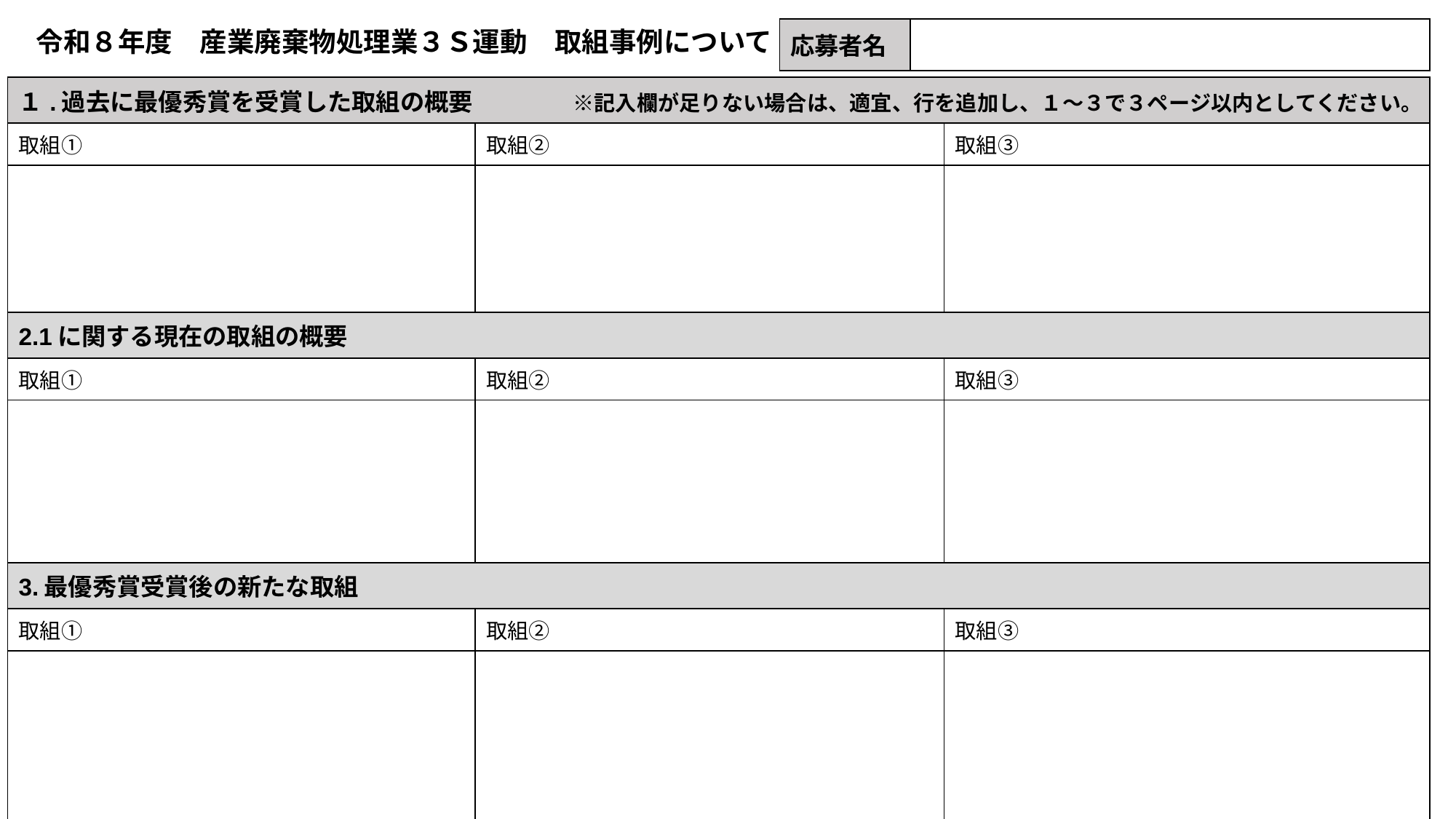

| 応募者名 |  |
| --- | --- |
令和８年度　産業廃棄物処理業３Ｓ運動　取組事例について
| １.過去に最優秀賞を受賞した取組の概要　　 　※記入欄が足りない場合は、適宜、行を追加し、１～３で３ページ以内としてください。 |  |  |
| --- | --- | --- |
| 取組① | 取組② | 取組③ |
|  |  |  |
| 2.1に関する現在の取組の概要 |  |  |
| 取組➀ | 取組② | 取組③ |
|  |  |  |
| 3.最優秀賞受賞後の新たな取組 |  |  |
| 取組➀ | 取組② | 取組③ |
|  |  |  |